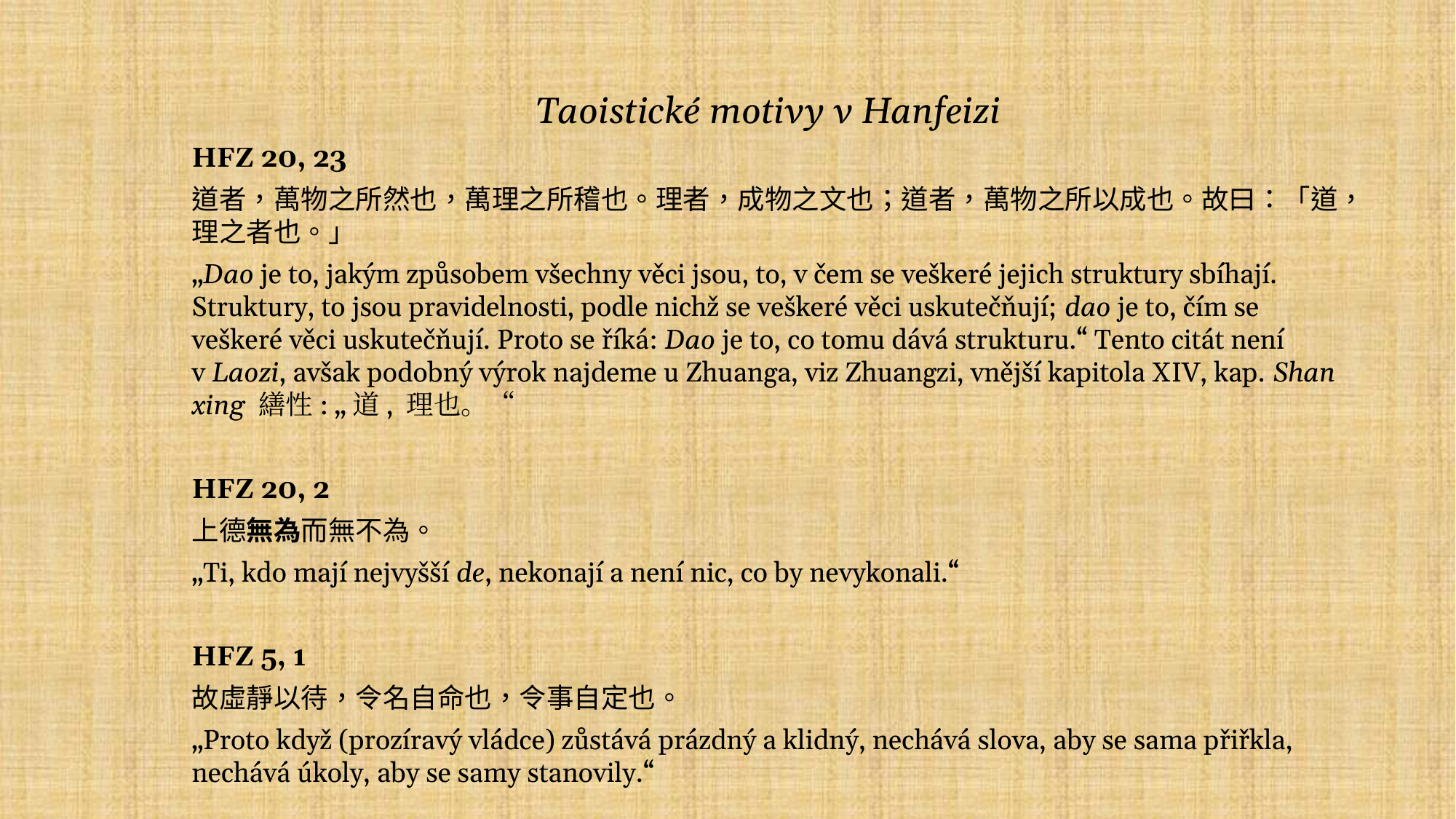

Taoistické motivy v Hanfeizi
HFZ 20, 23
道者，萬物之所然也，萬理之所稽也。理者，成物之文也；道者，萬物之所以成也。故曰：「道，理之者也。」
„Dao je to, jakým způsobem všechny věci jsou, to, v čem se veškeré jejich struktury sbíhají. Struktury, to jsou pravidelnosti, podle nichž se veškeré věci uskutečňují; dao je to, čím se veškeré věci uskutečňují. Proto se říká: Dao je to, co tomu dává strukturu.“ Tento citát není v Laozi, avšak podobný výrok najdeme u Zhuanga, viz Zhuangzi, vnější kapitola XIV, kap. Shan xing 繕性: „道, 理也。“

HFZ 20, 2
上德無為而無不為。
„Ti, kdo mají nejvyšší de, nekonají a není nic, co by nevykonali.“

HFZ 5, 1
故虛靜以待，令名自命也，令事自定也。
„Proto když (prozíravý vládce) zůstává prázdný a klidný, nechává slova, aby se sama přiřkla, nechává úkoly, aby se samy stanovily.“